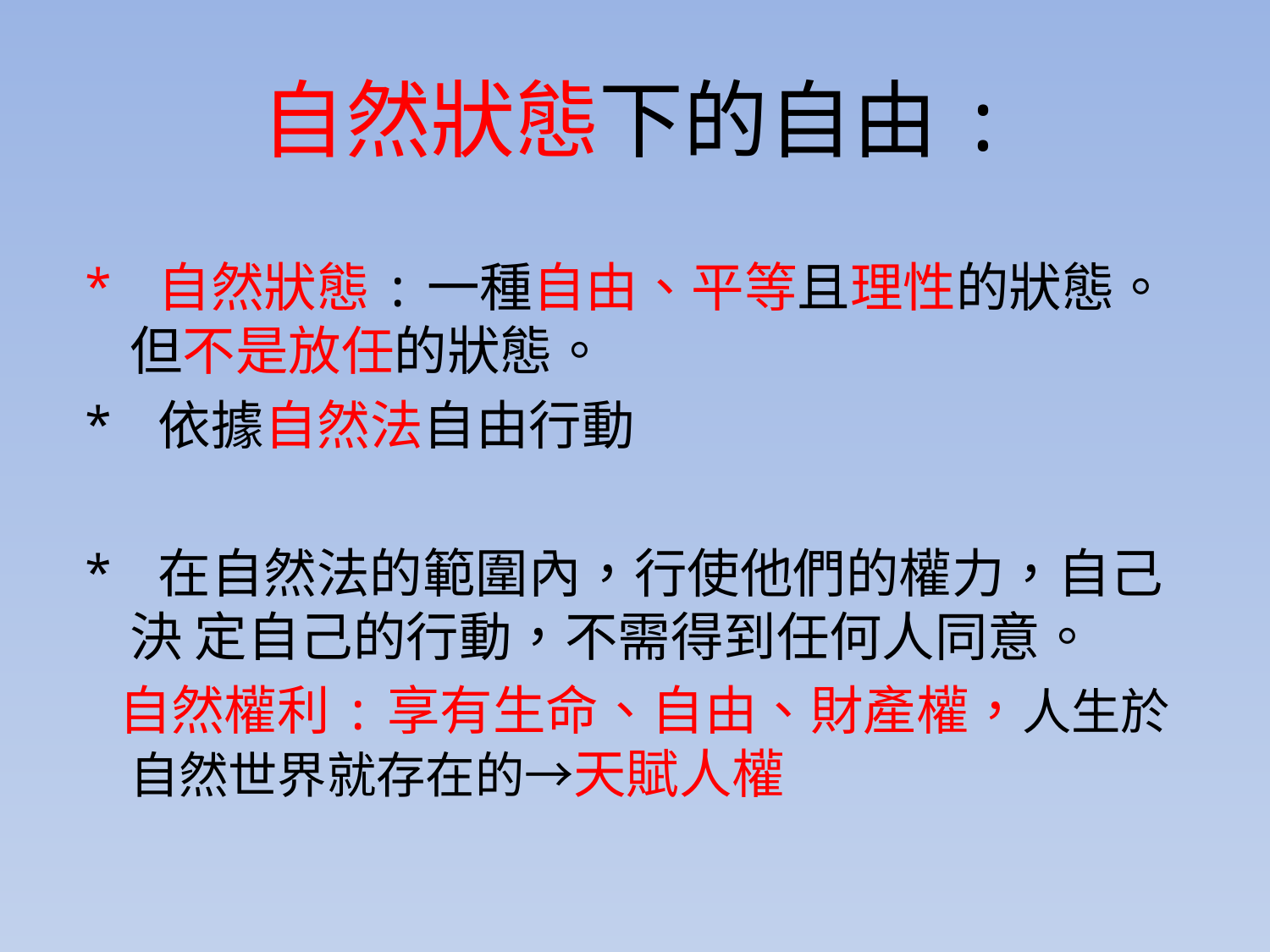

# 自然狀態下的自由:
* 自然狀態:一種自由、平等且理性的狀態。但不是放任的狀態。
* 依據自然法自由行動

* 在自然法的範圍內，行使他們的權力，自己決 定自己的行動，不需得到任何人同意。
  自然權利:享有生命、自由、財產權，人生於自然世界就存在的→天賦人權